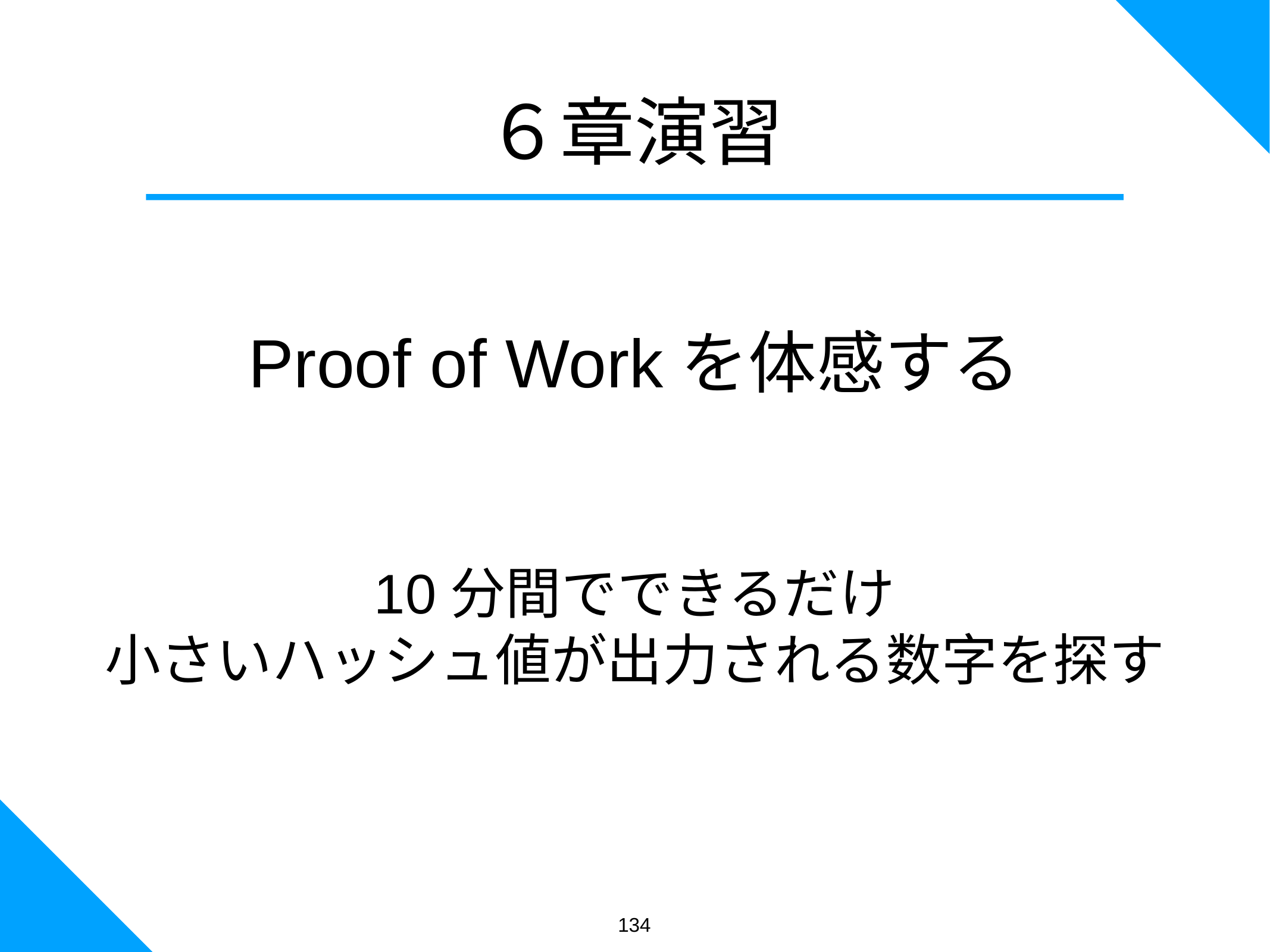

６章演習
Proof of Workを体感する
10分間でできるだけ
小さいハッシュ値が出力される数字を探す
134